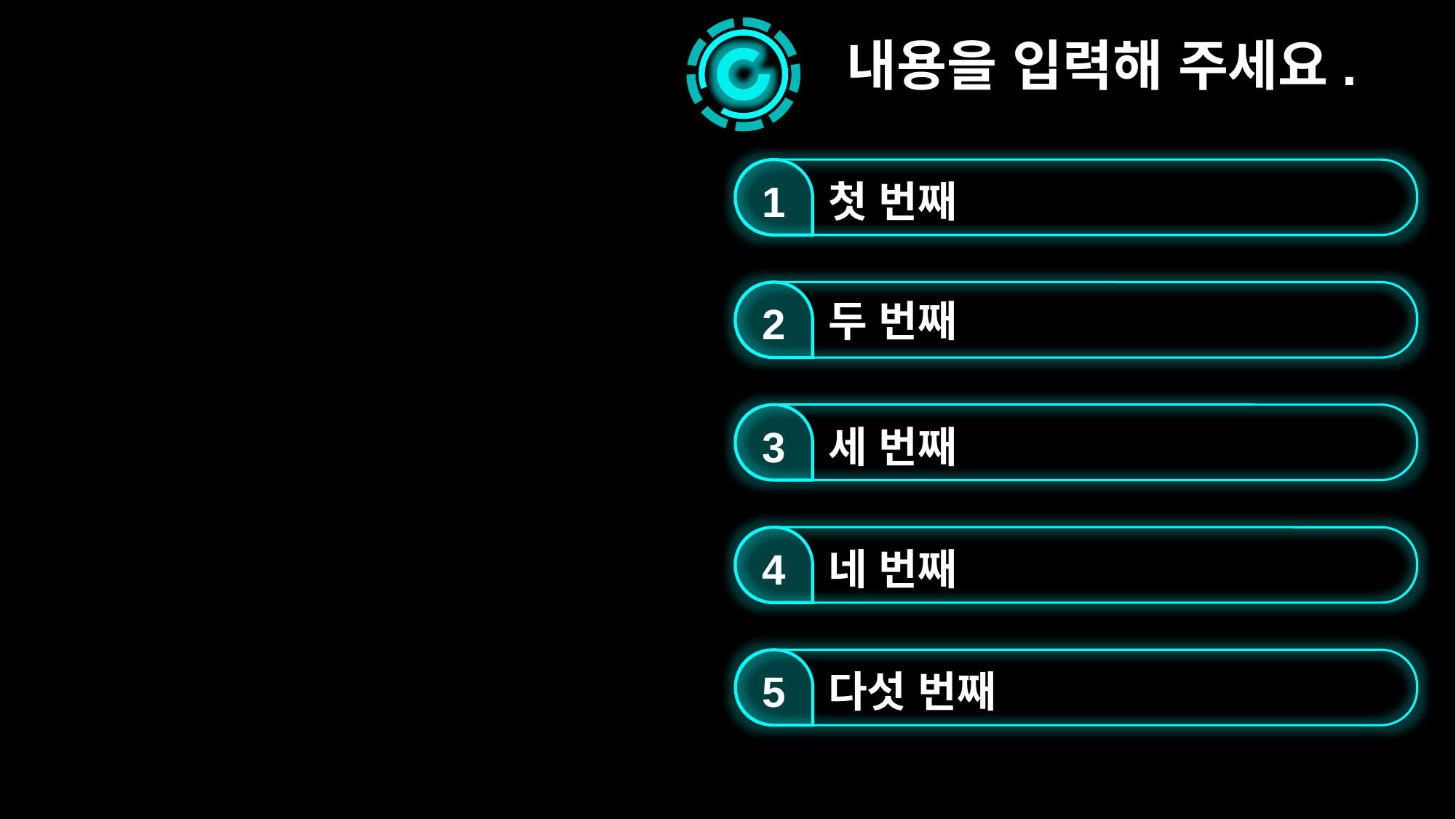

내용을 입력해 주세요.

1
첫 번째

두 번째
2

3
세 번째

4
네 번째

5
다섯 번째